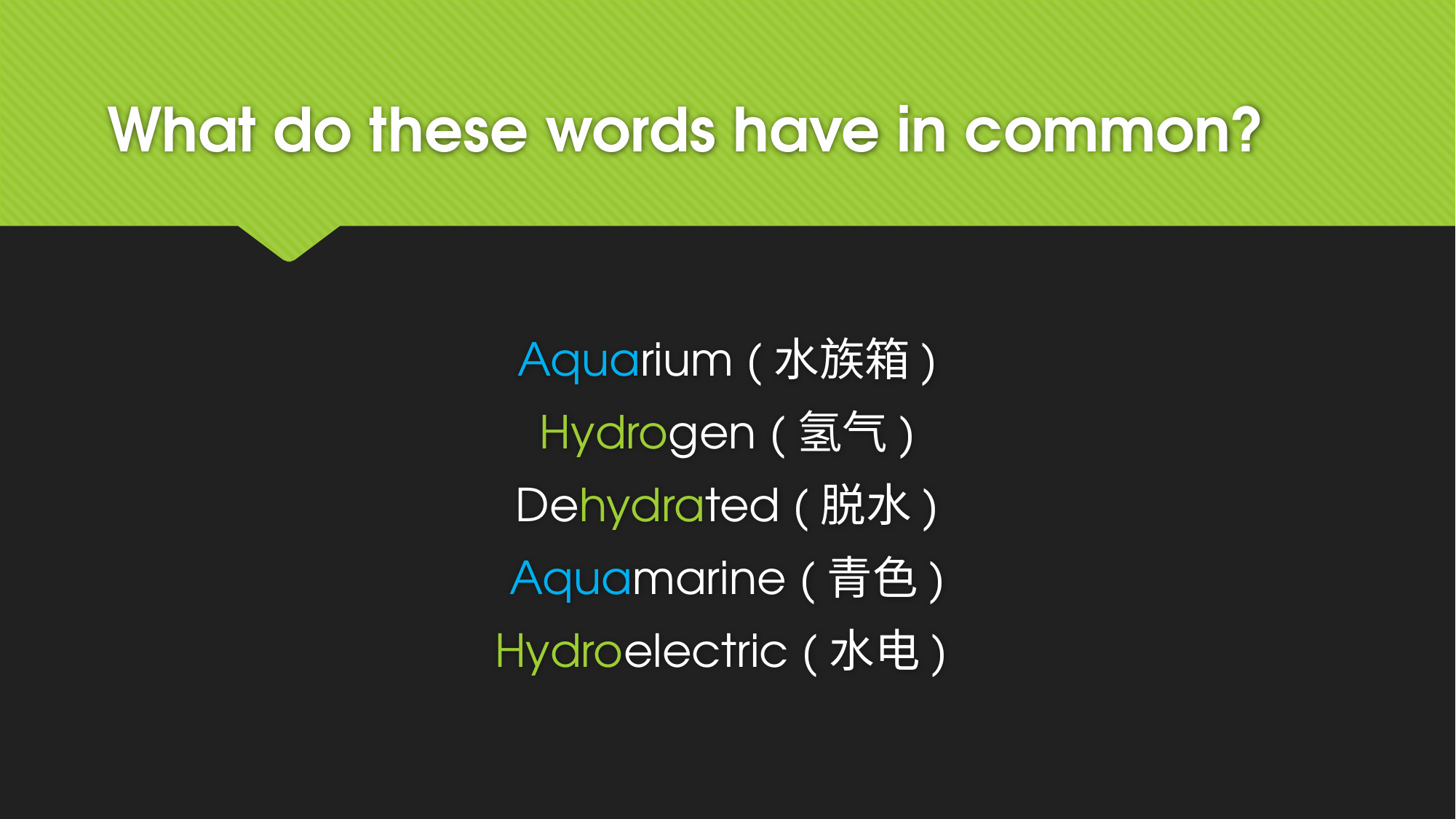

# What do these words have in common?
Aquarium (水族箱)
Hydrogen (氢气)
Dehydrated (脱水)
Aquamarine (青色)
Hydroelectric (水电)